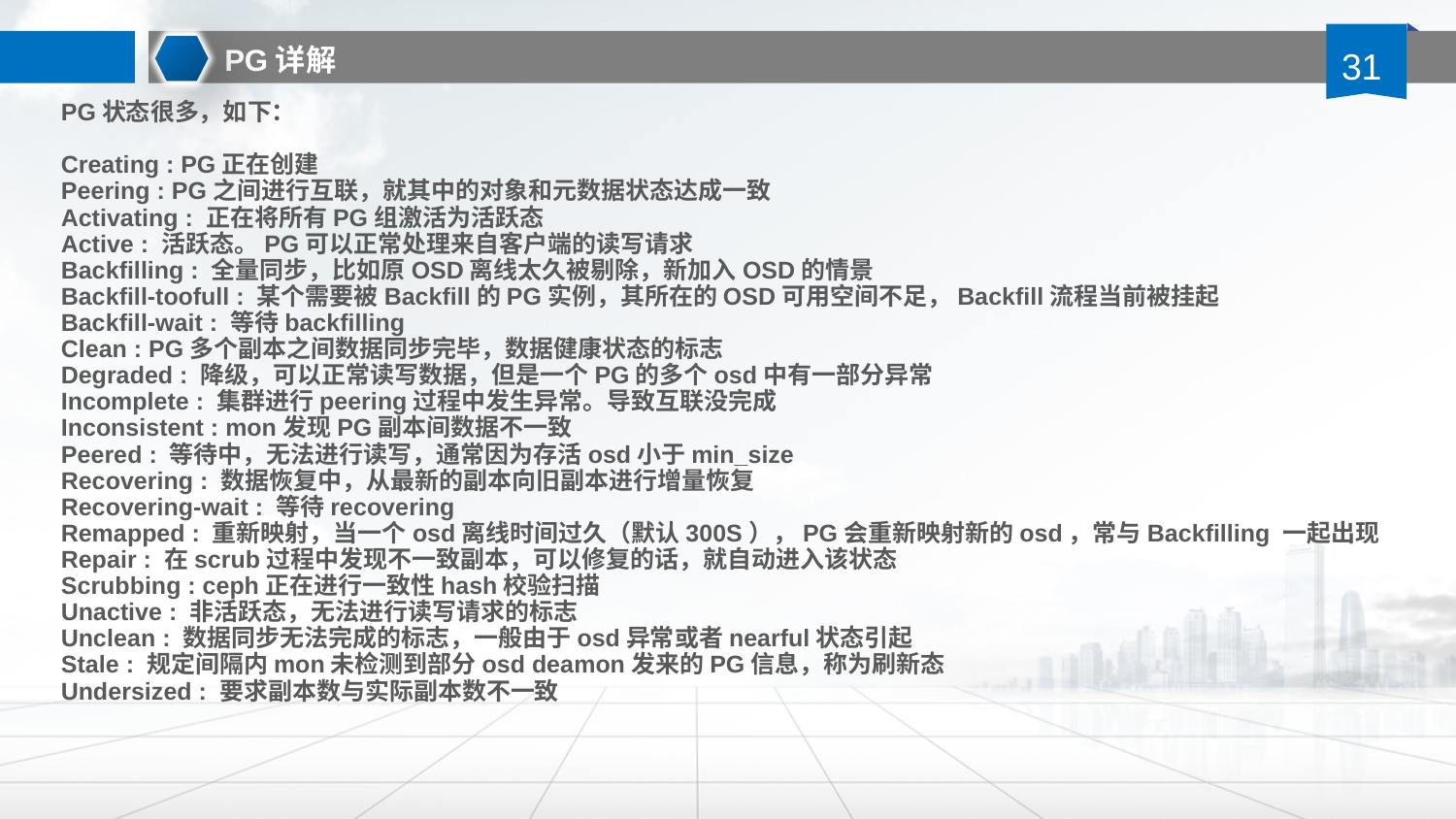

PG详解
31

PG状态很多，如下：

Creating : PG正在创建
Peering : PG之间进行互联，就其中的对象和元数据状态达成一致
Activating : 正在将所有PG组激活为活跃态
Active : 活跃态。PG可以正常处理来自客户端的读写请求
Backfilling : 全量同步，比如原OSD离线太久被剔除，新加入OSD的情景
Backfill-toofull : 某个需要被Backfill的PG实例，其所在的OSD可用空间不足，Backfill流程当前被挂起
Backfill-wait : 等待backfilling
Clean : PG多个副本之间数据同步完毕，数据健康状态的标志
Degraded : 降级，可以正常读写数据，但是一个PG的多个osd中有一部分异常
Incomplete : 集群进行peering过程中发生异常。导致互联没完成
Inconsistent : mon发现PG副本间数据不一致
Peered : 等待中，无法进行读写，通常因为存活osd小于min_size
Recovering : 数据恢复中，从最新的副本向旧副本进行增量恢复
Recovering-wait : 等待recovering
Remapped : 重新映射，当一个osd离线时间过久（默认300S），PG会重新映射新的osd，常与Backfilling 一起出现
Repair : 在scrub过程中发现不一致副本，可以修复的话，就自动进入该状态
Scrubbing : ceph正在进行一致性hash校验扫描
Unactive : 非活跃态，无法进行读写请求的标志
Unclean : 数据同步无法完成的标志，一般由于osd异常或者nearful状态引起
Stale : 规定间隔内mon未检测到部分osd deamon发来的PG信息，称为刷新态
Undersized : 要求副本数与实际副本数不一致